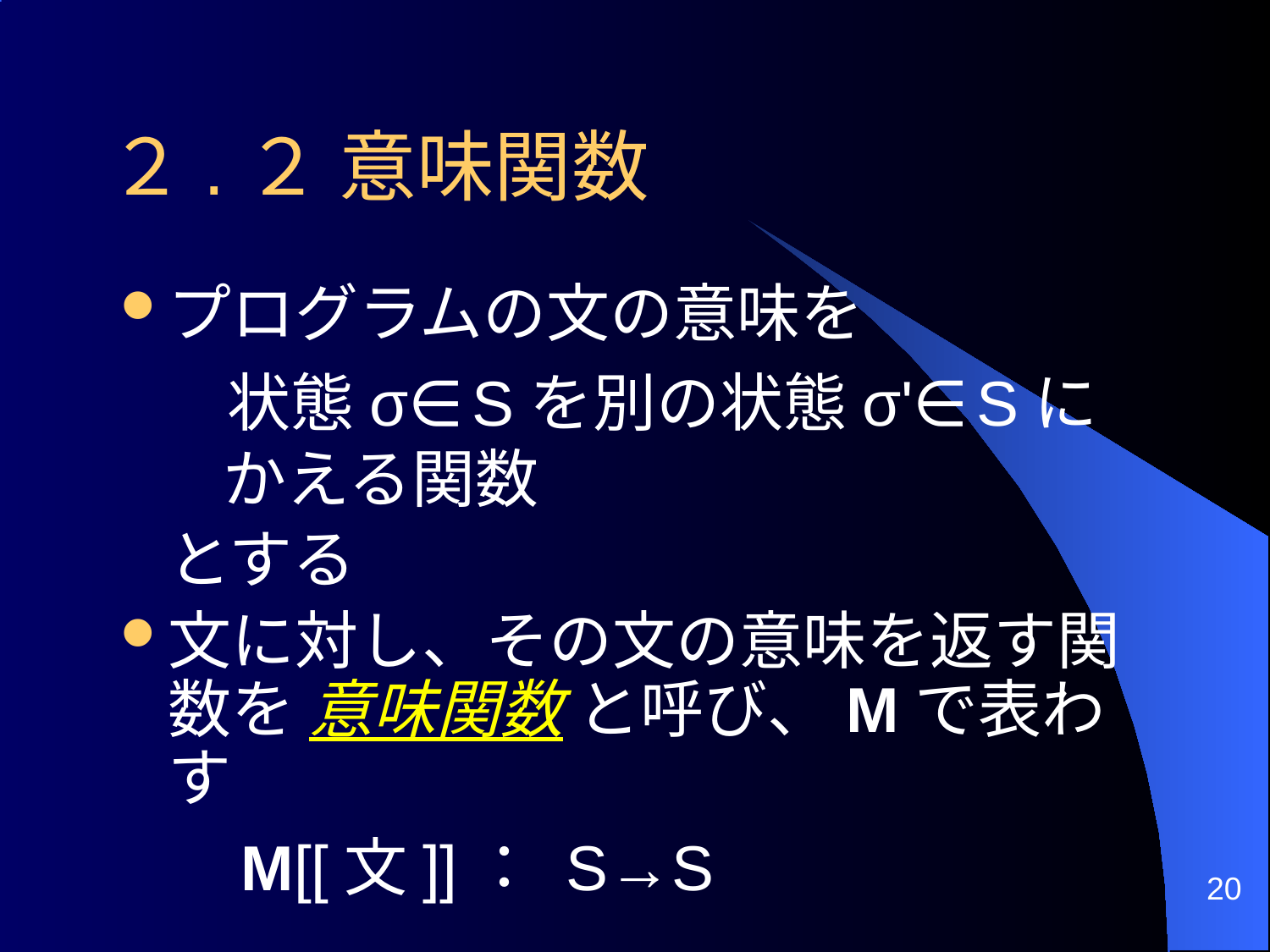

# ２.２ 意味関数
プログラムの文の意味を
  状態σ∈Sを別の状態σ'∈Sに
かえる関数
	とする
文に対し、その文の意味を返す関数を 意味関数 と呼び、Mで表わす
	 M[[文]]： S→S
20